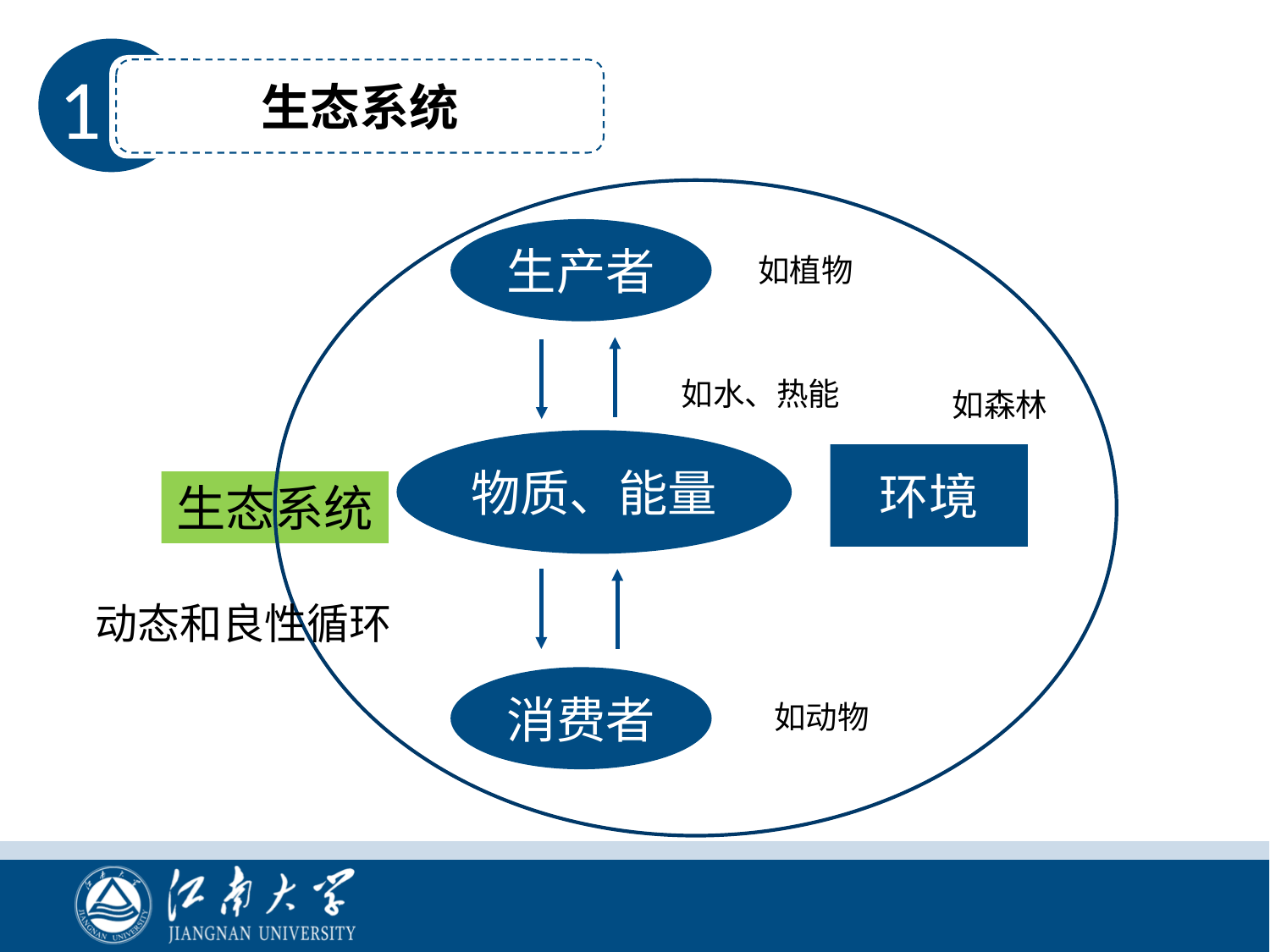

生态系统
1

生产者
如植物
如水、热能
如森林
物质、能量
环境
生态系统
动态和良性循环
消费者
如动物